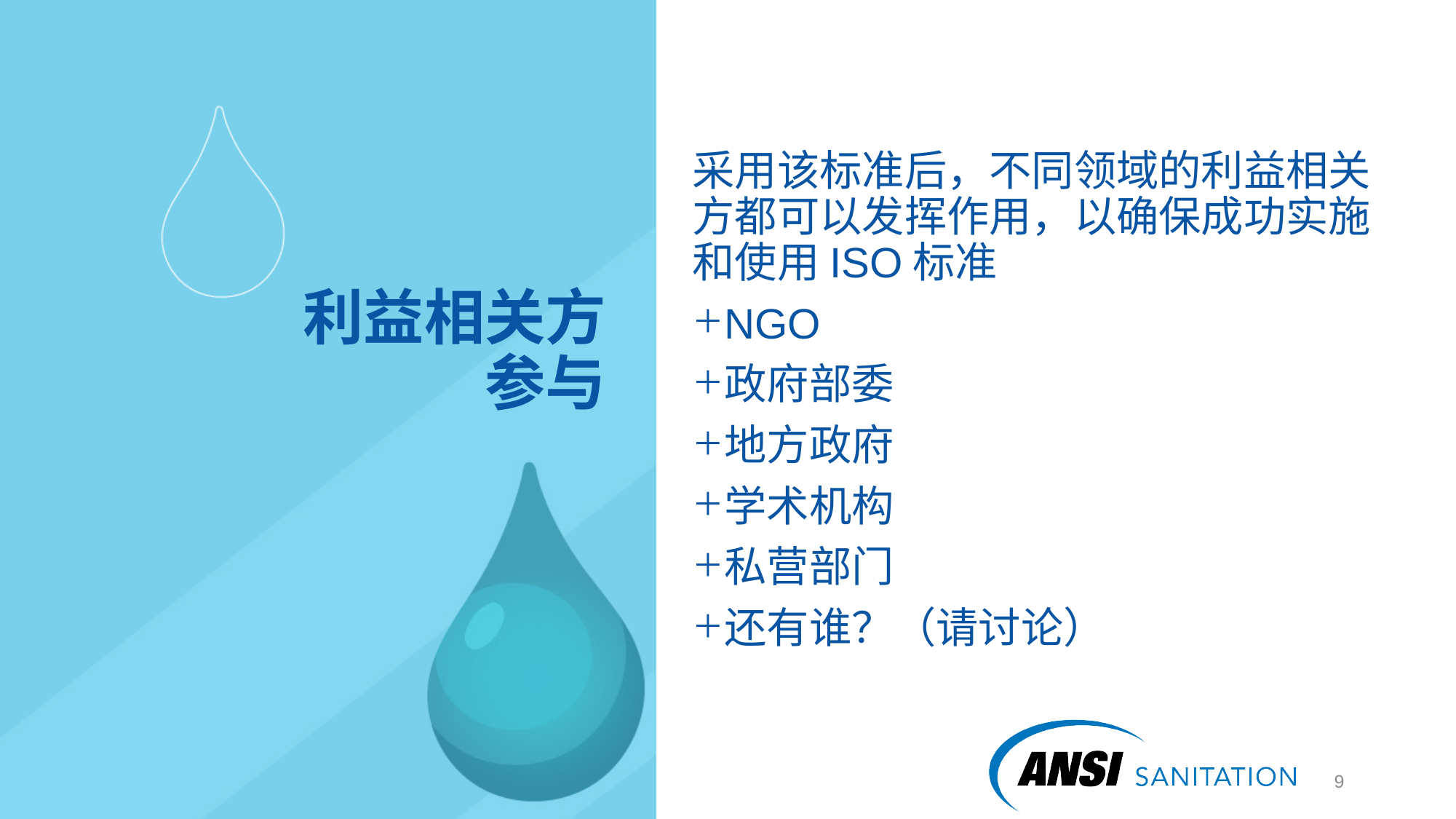

采用该标准后，不同领域的利益相关方都可以发挥作用，以确保成功实施和使用ISO标准
NGO
政府部委
地方政府
学术机构
私营部门
还有谁？（请讨论）

# 利益相关方 参与
9